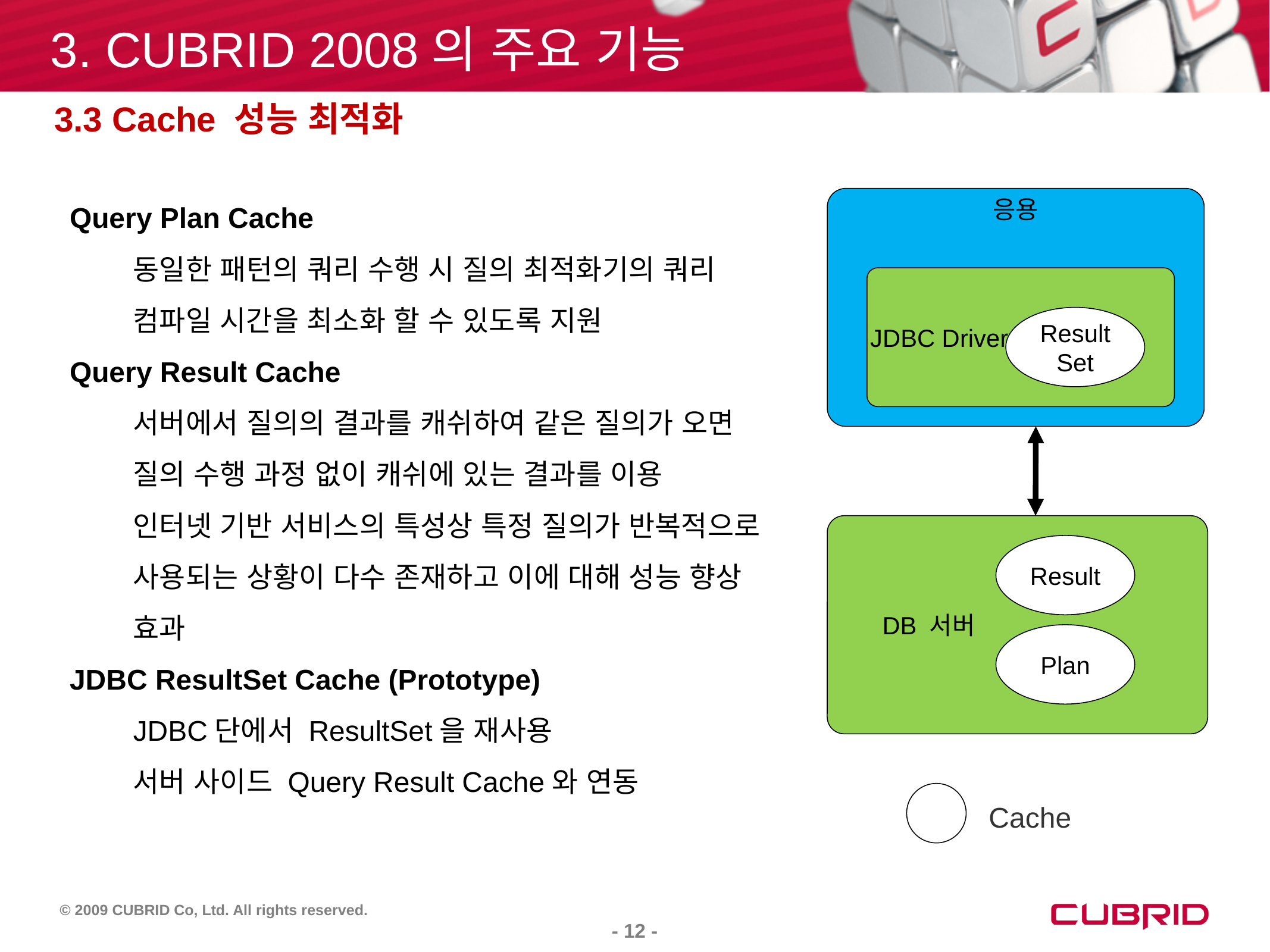

3. CUBRID 2008의 주요 기능
3.3 Cache 성능 최적화
Query Plan Cache
동일한 패턴의 쿼리 수행 시 질의 최적화기의 쿼리 컴파일 시간을 최소화 할 수 있도록 지원
Query Result Cache
서버에서 질의의 결과를 캐쉬하여 같은 질의가 오면 질의 수행 과정 없이 캐쉬에 있는 결과를 이용
인터넷 기반 서비스의 특성상 특정 질의가 반복적으로 사용되는 상황이 다수 존재하고 이에 대해 성능 향상 효과
JDBC ResultSet Cache (Prototype)
JDBC단에서 ResultSet을 재사용
서버 사이드 Query Result Cache와 연동
응용
JDBC Driver
Result Set
DB 서버
Result
Plan

Cache
- 12 -